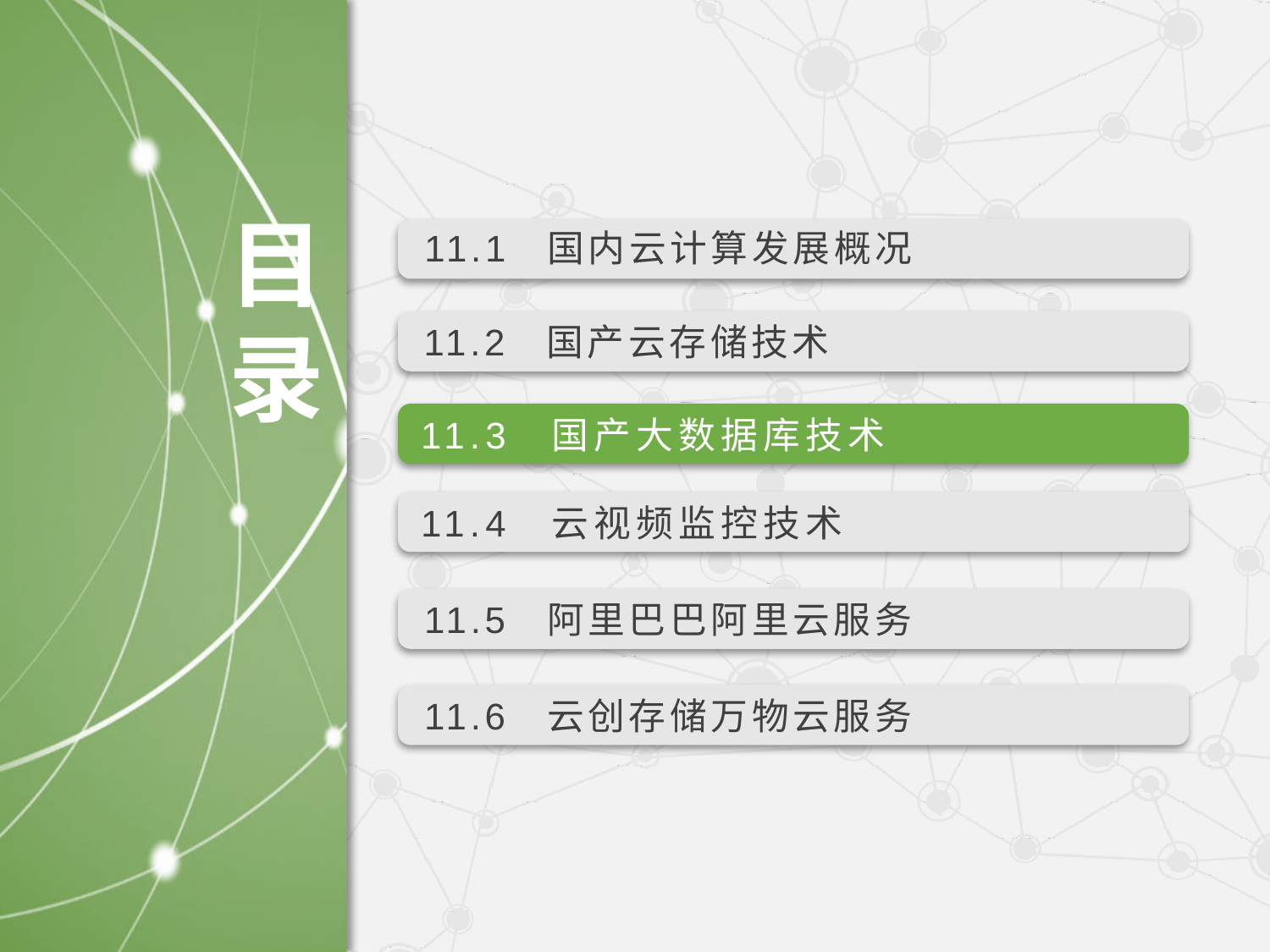

11.1  国内云计算发展概况

11.2  国产云存储技术

11.3  国产大数据库技术

11.4  云视频监控技术

11.5  阿里巴巴阿里云服务

11.6  云创存储万物云服务